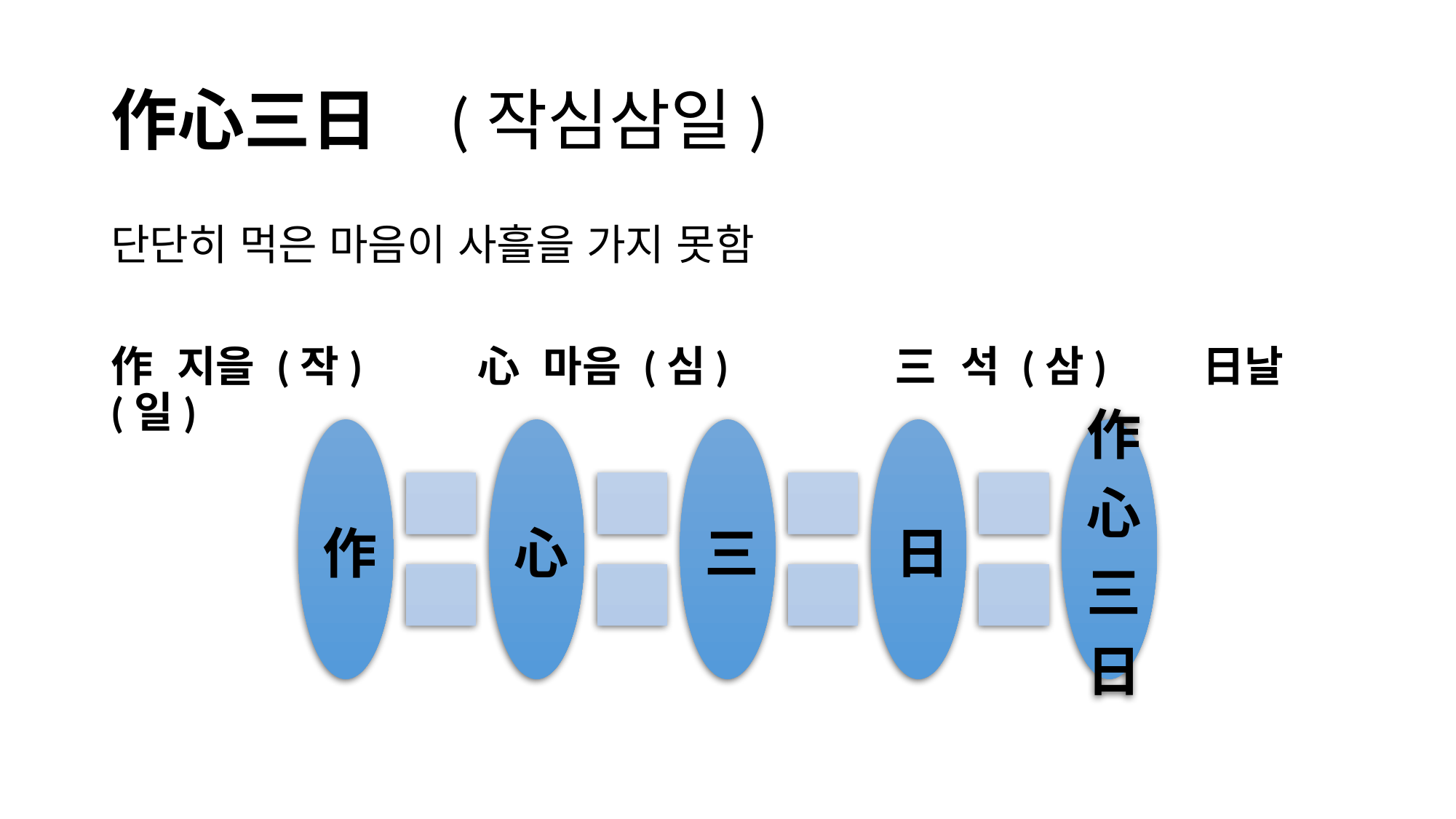

# 作心三日   (작심삼일)
단단히 먹은 마음이 사흘을 가지 못함

作  지을 (작)  	   心  마음 (심)    	 三  석 (삼)    	日날 (일)

作
心
三
日
作心三日